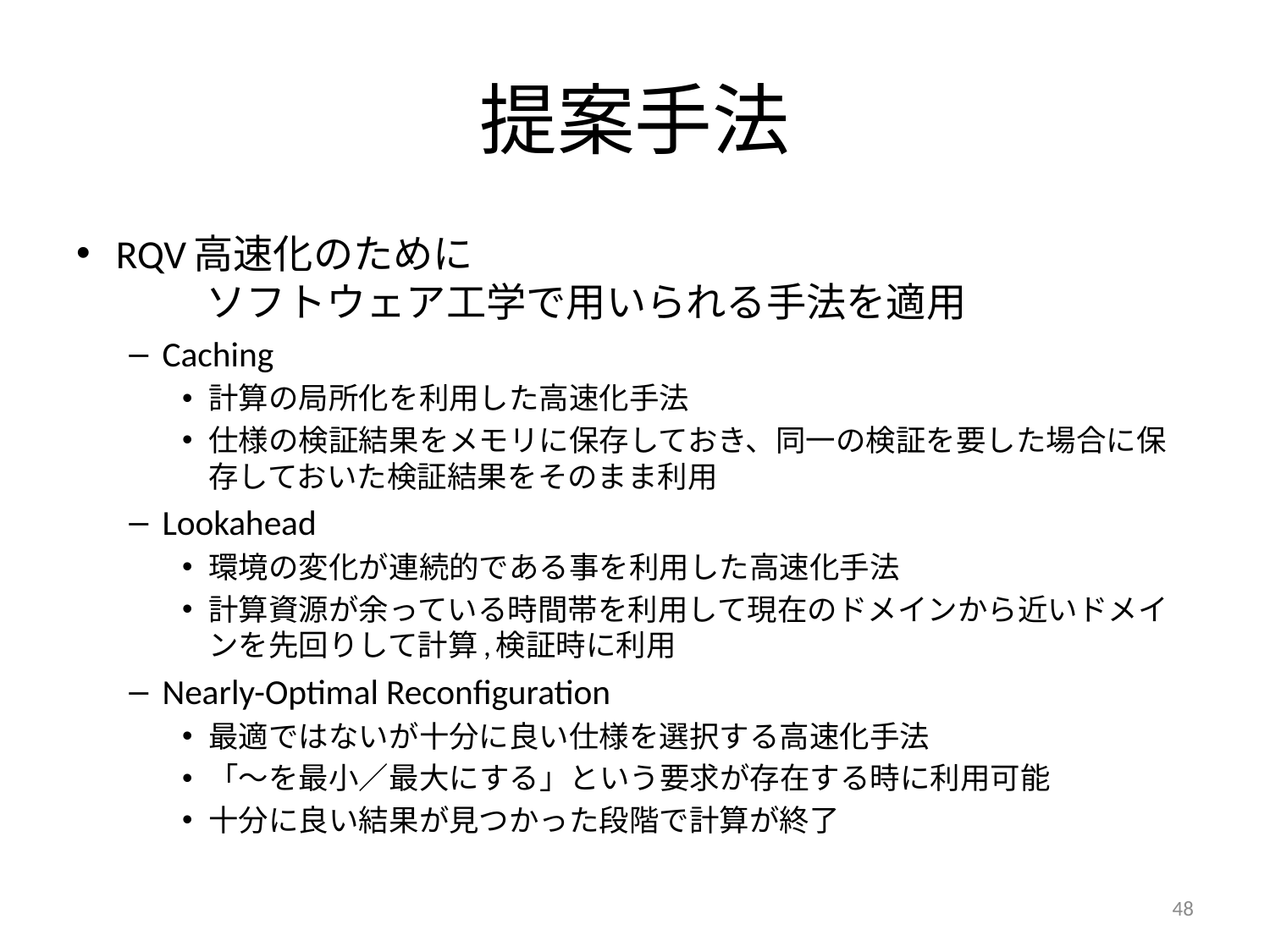

# 提案手法
RQV高速化のために
	ソフトウェア工学で用いられる手法を適用
Caching
計算の局所化を利用した高速化手法
仕様の検証結果をメモリに保存しておき、同一の検証を要した場合に保存しておいた検証結果をそのまま利用
Lookahead
環境の変化が連続的である事を利用した高速化手法
計算資源が余っている時間帯を利用して現在のドメインから近いドメインを先回りして計算,検証時に利用
Nearly-Optimal Reconfiguration
最適ではないが十分に良い仕様を選択する高速化手法
「～を最小／最大にする」という要求が存在する時に利用可能
十分に良い結果が見つかった段階で計算が終了
48